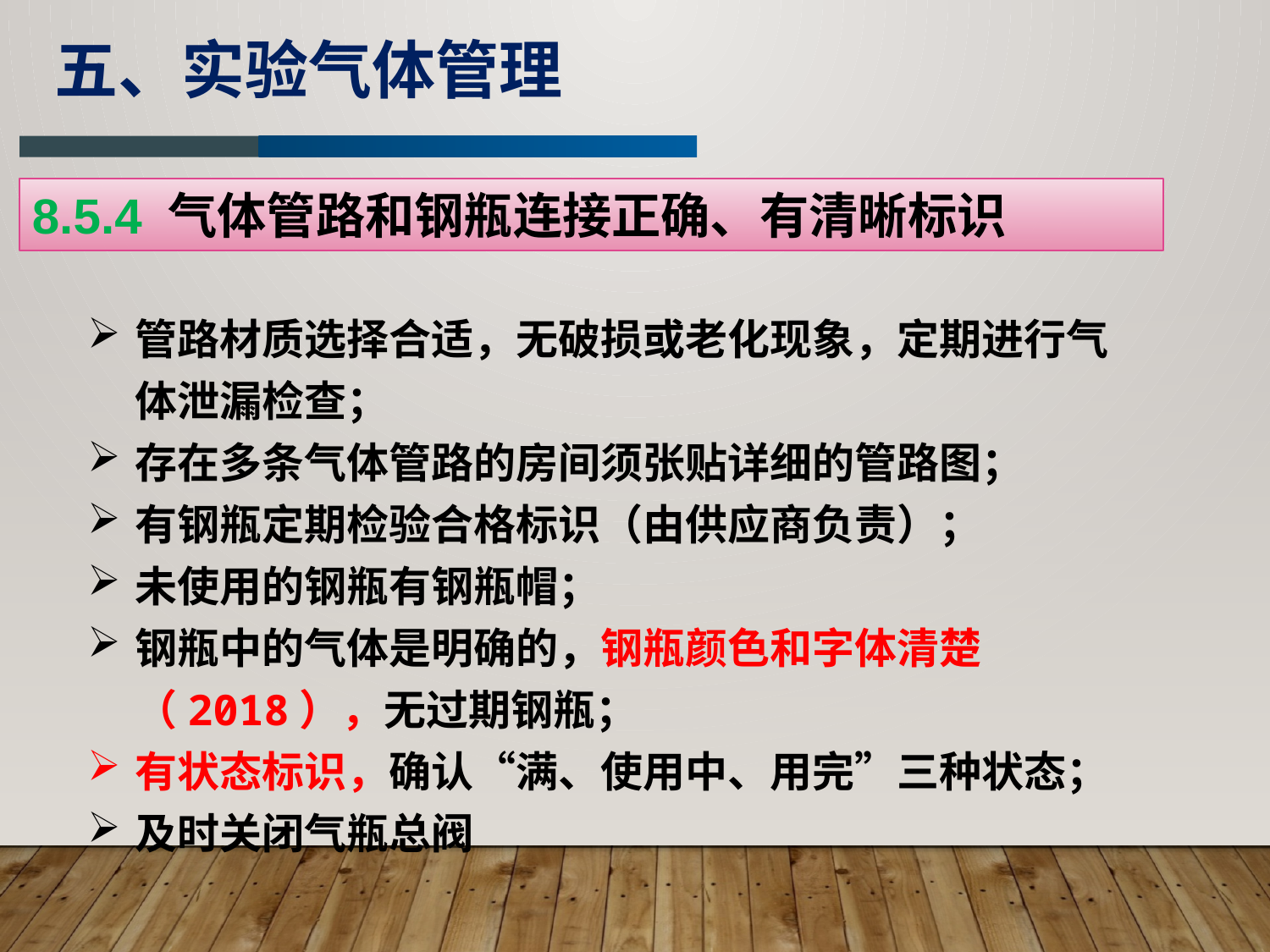

五、实验气体管理

8.5.4 气体管路和钢瓶连接正确、有清晰标识
管路材质选择合适，无破损或老化现象，定期进行气体泄漏检查；
存在多条气体管路的房间须张贴详细的管路图；
有钢瓶定期检验合格标识（由供应商负责）；
未使用的钢瓶有钢瓶帽；
钢瓶中的气体是明确的，钢瓶颜色和字体清楚（2018），无过期钢瓶；
有状态标识，确认“满、使用中、用完”三种状态；
及时关闭气瓶总阀